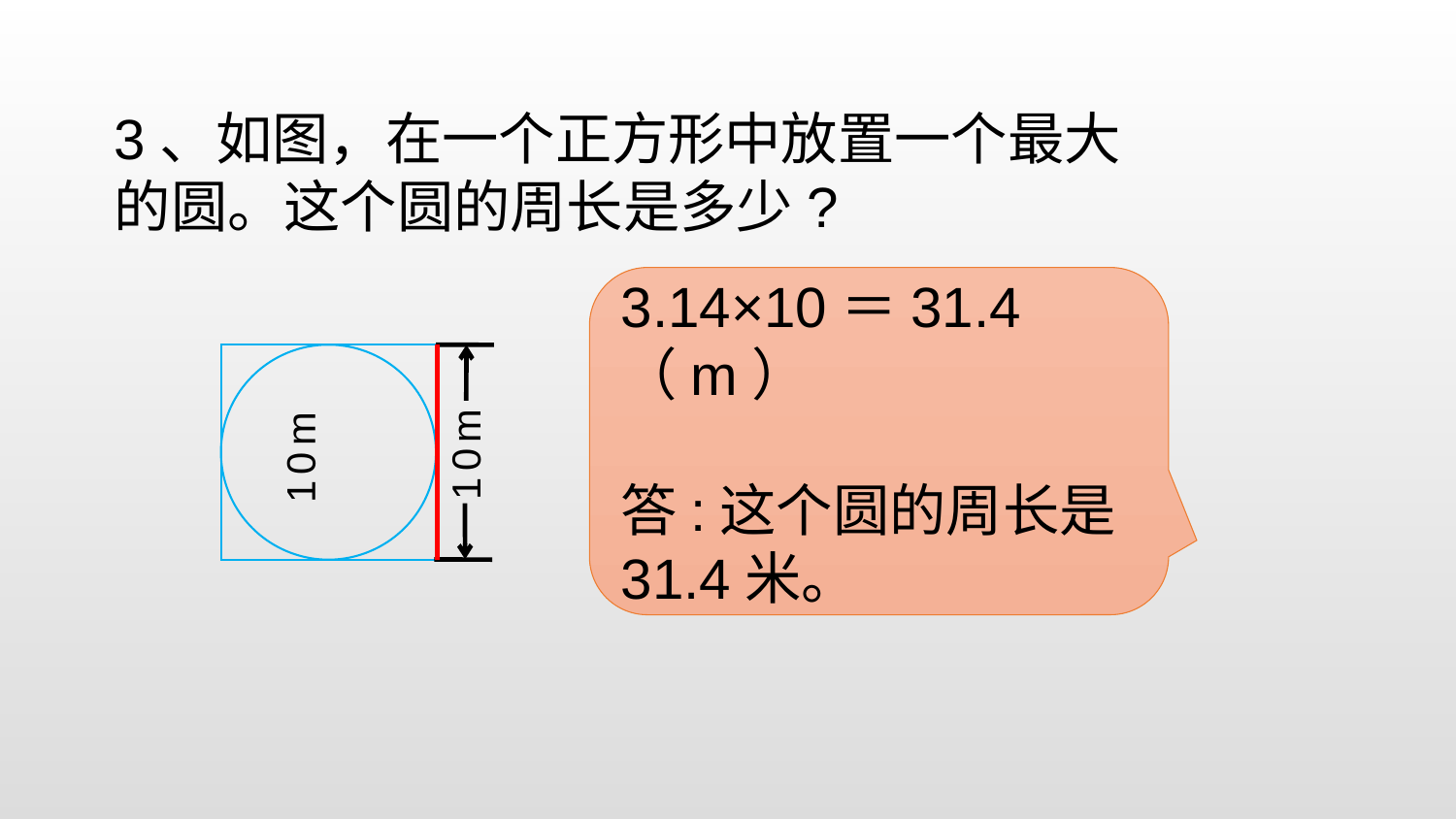

3、如图，在一个正方形中放置一个最大的圆。这个圆的周长是多少?
3.14×10＝31.4（m）

答:这个圆的周长是31.4米。

10m
10m